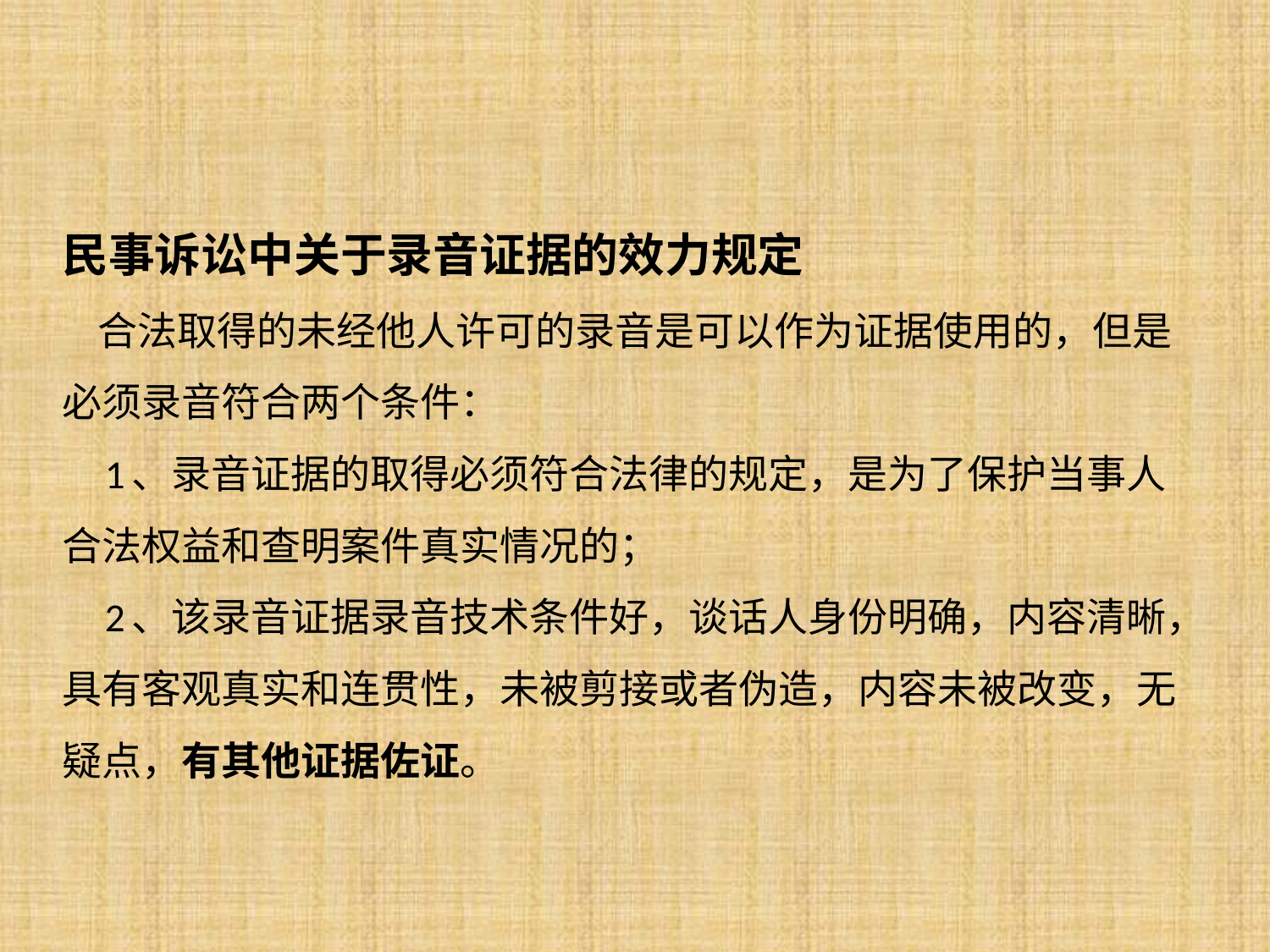

# 民事诉讼中关于录音证据的效力规定 合法取得的未经他人许可的录音是可以作为证据使用的，但是必须录音符合两个条件： 1、录音证据的取得必须符合法律的规定，是为了保护当事人合法权益和查明案件真实情况的； 2、该录音证据录音技术条件好，谈话人身份明确，内容清晰，具有客观真实和连贯性，未被剪接或者伪造，内容未被改变，无疑点，有其他证据佐证。